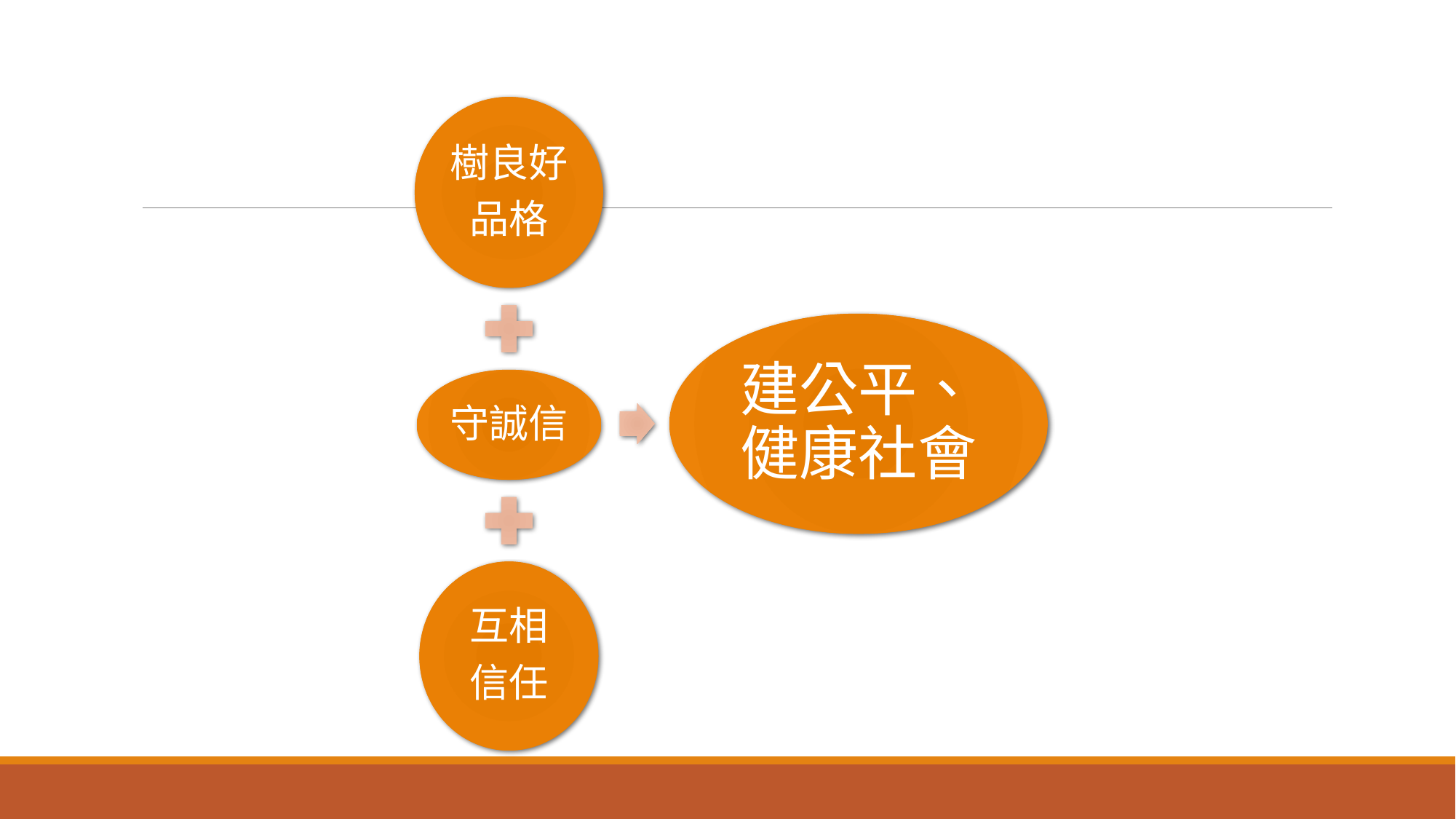

#
樹良好
品格

守誠信

互相
信任

建公平、健康社會